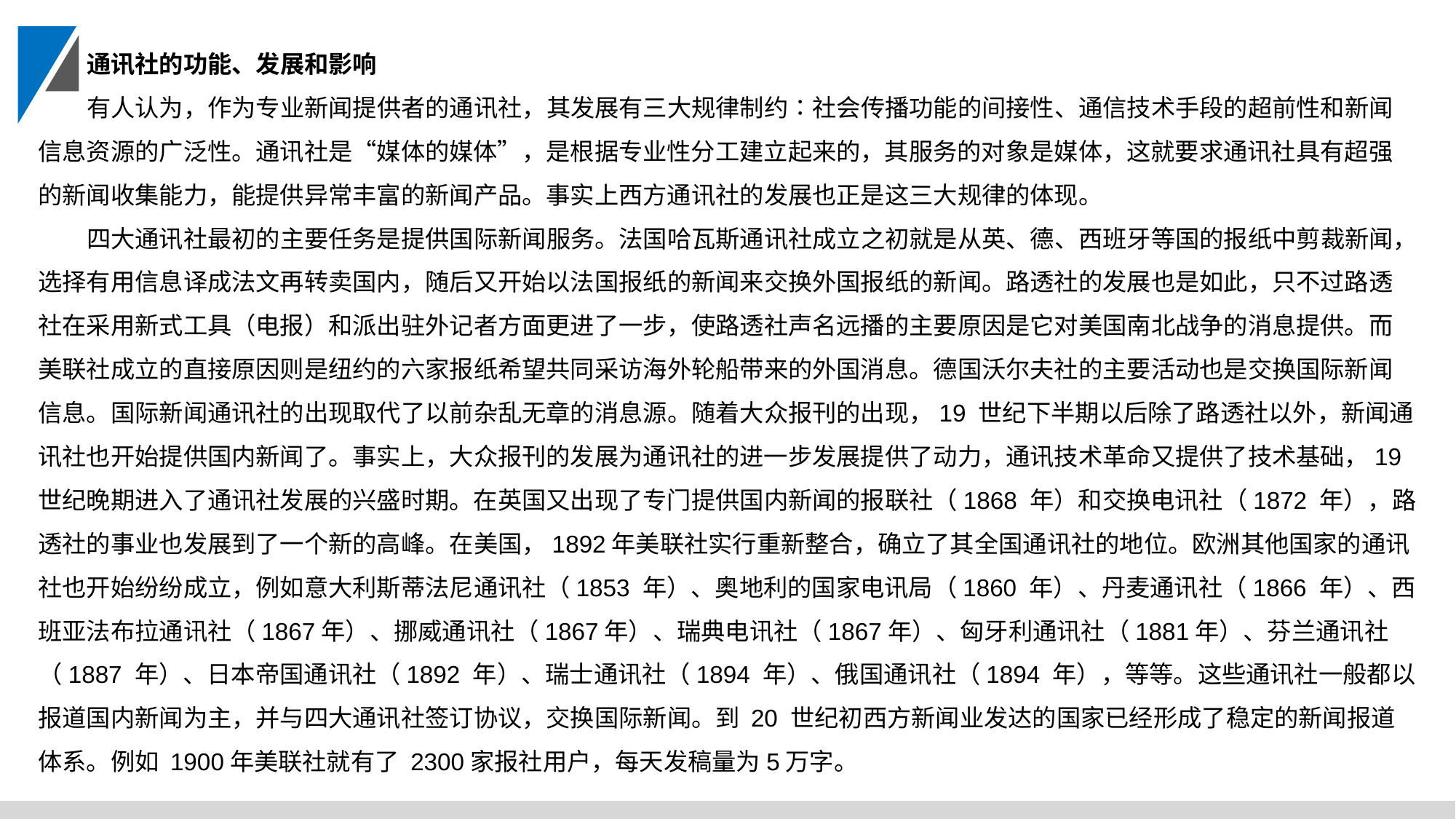

通讯社的功能、发展和影响
有人认为，作为专业新闻提供者的通讯社，其发展有三大规律制约∶社会传播功能的间接性、通信技术手段的超前性和新闻信息资源的广泛性。通讯社是“媒体的媒体”，是根据专业性分工建立起来的，其服务的对象是媒体，这就要求通讯社具有超强的新闻收集能力，能提供异常丰富的新闻产品。事实上西方通讯社的发展也正是这三大规律的体现。
四大通讯社最初的主要任务是提供国际新闻服务。法国哈瓦斯通讯社成立之初就是从英、德、西班牙等国的报纸中剪裁新闻，选择有用信息译成法文再转卖国内，随后又开始以法国报纸的新闻来交换外国报纸的新闻。路透社的发展也是如此，只不过路透社在采用新式工具（电报）和派出驻外记者方面更进了一步，使路透社声名远播的主要原因是它对美国南北战争的消息提供。而美联社成立的直接原因则是纽约的六家报纸希望共同采访海外轮船带来的外国消息。德国沃尔夫社的主要活动也是交换国际新闻信息。国际新闻通讯社的出现取代了以前杂乱无章的消息源。随着大众报刊的出现，19 世纪下半期以后除了路透社以外，新闻通讯社也开始提供国内新闻了。事实上，大众报刊的发展为通讯社的进一步发展提供了动力，通讯技术革命又提供了技术基础，19 世纪晚期进入了通讯社发展的兴盛时期。在英国又出现了专门提供国内新闻的报联社（1868 年）和交换电讯社（1872 年），路透社的事业也发展到了一个新的高峰。在美国，1892年美联社实行重新整合，确立了其全国通讯社的地位。欧洲其他国家的通讯社也开始纷纷成立，例如意大利斯蒂法尼通讯社（1853 年）、奥地利的国家电讯局（1860 年）、丹麦通讯社（1866 年）、西班亚法布拉通讯社（1867年）、挪威通讯社（1867年）、瑞典电讯社（1867年）、匈牙利通讯社（1881年）、芬兰通讯社（1887 年）、日本帝国通讯社（1892 年）、瑞士通讯社（1894 年）、俄国通讯社（1894 年），等等。这些通讯社一般都以报道国内新闻为主，并与四大通讯社签订协议，交换国际新闻。到 20 世纪初西方新闻业发达的国家已经形成了稳定的新闻报道体系。例如 1900年美联社就有了 2300家报社用户，每天发稿量为5万字。